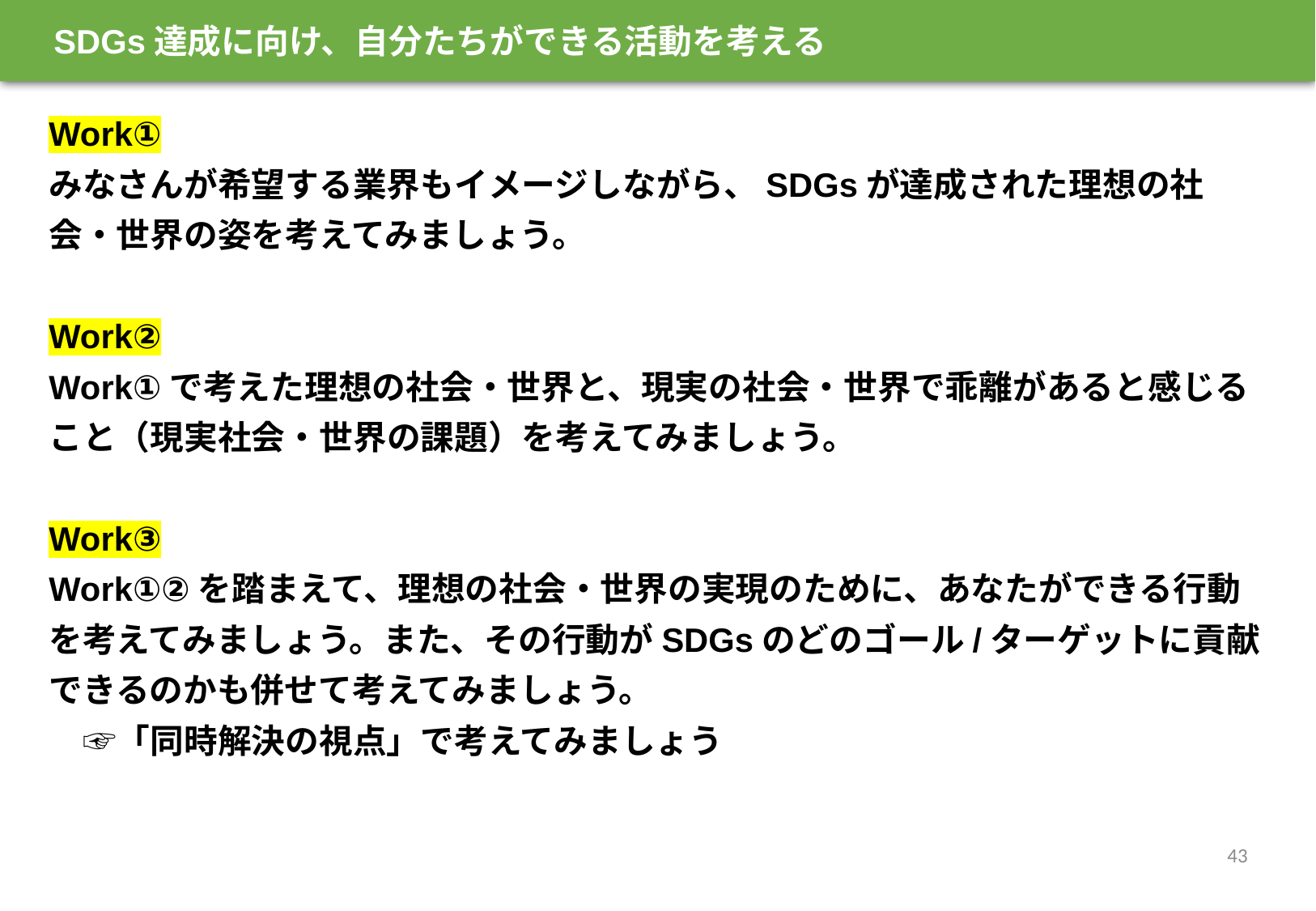

SDGs達成に向け、自分たちができる活動を考える
43
Work①
みなさんが希望する業界もイメージしながら、SDGsが達成された理想の社会・世界の姿を考えてみましょう。

Work②
Work①で考えた理想の社会・世界と、現実の社会・世界で乖離があると感じること（現実社会・世界の課題）を考えてみましょう。

Work③
Work①②を踏まえて、理想の社会・世界の実現のために、あなたができる行動を考えてみましょう。また、その行動がSDGsのどのゴール/ターゲットに貢献できるのかも併せて考えてみましょう。
　☞「同時解決の視点」で考えてみましょう
43